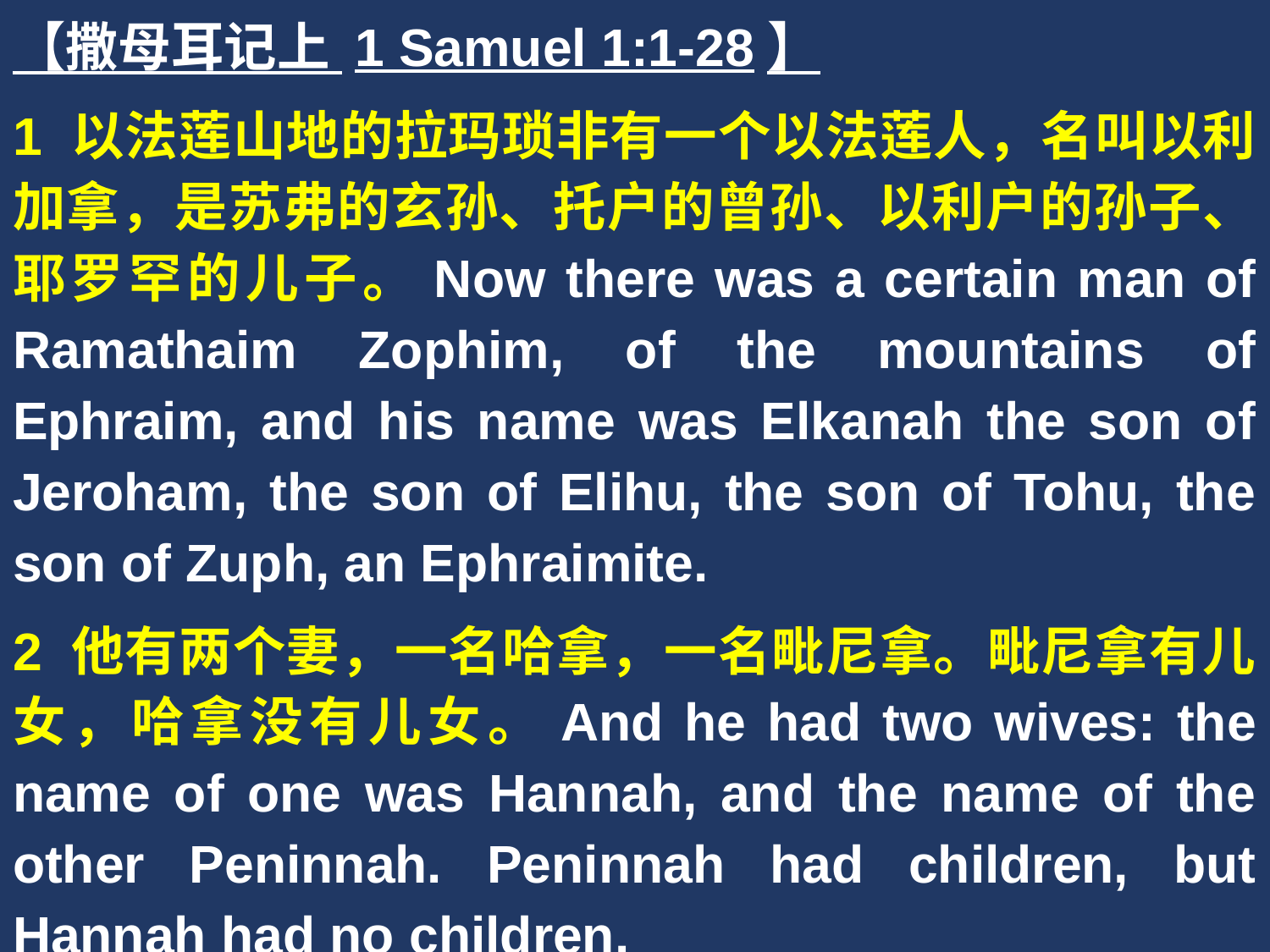

【撒母耳记上 1 Samuel 1:1-28】
1 以法莲山地的拉玛琐非有一个以法莲人，名叫以利加拿，是苏弗的玄孙、托户的曾孙、以利户的孙子、耶罗罕的儿子。Now there was a certain man of Ramathaim Zophim, of the mountains of Ephraim, and his name was Elkanah the son of Jeroham, the son of Elihu, the son of Tohu, the son of Zuph, an Ephraimite.
2 他有两个妻，一名哈拿，一名毗尼拿。毗尼拿有儿女，哈拿没有儿女。And he had two wives: the name of one was Hannah, and the name of the other Peninnah. Peninnah had children, but Hannah had no children.